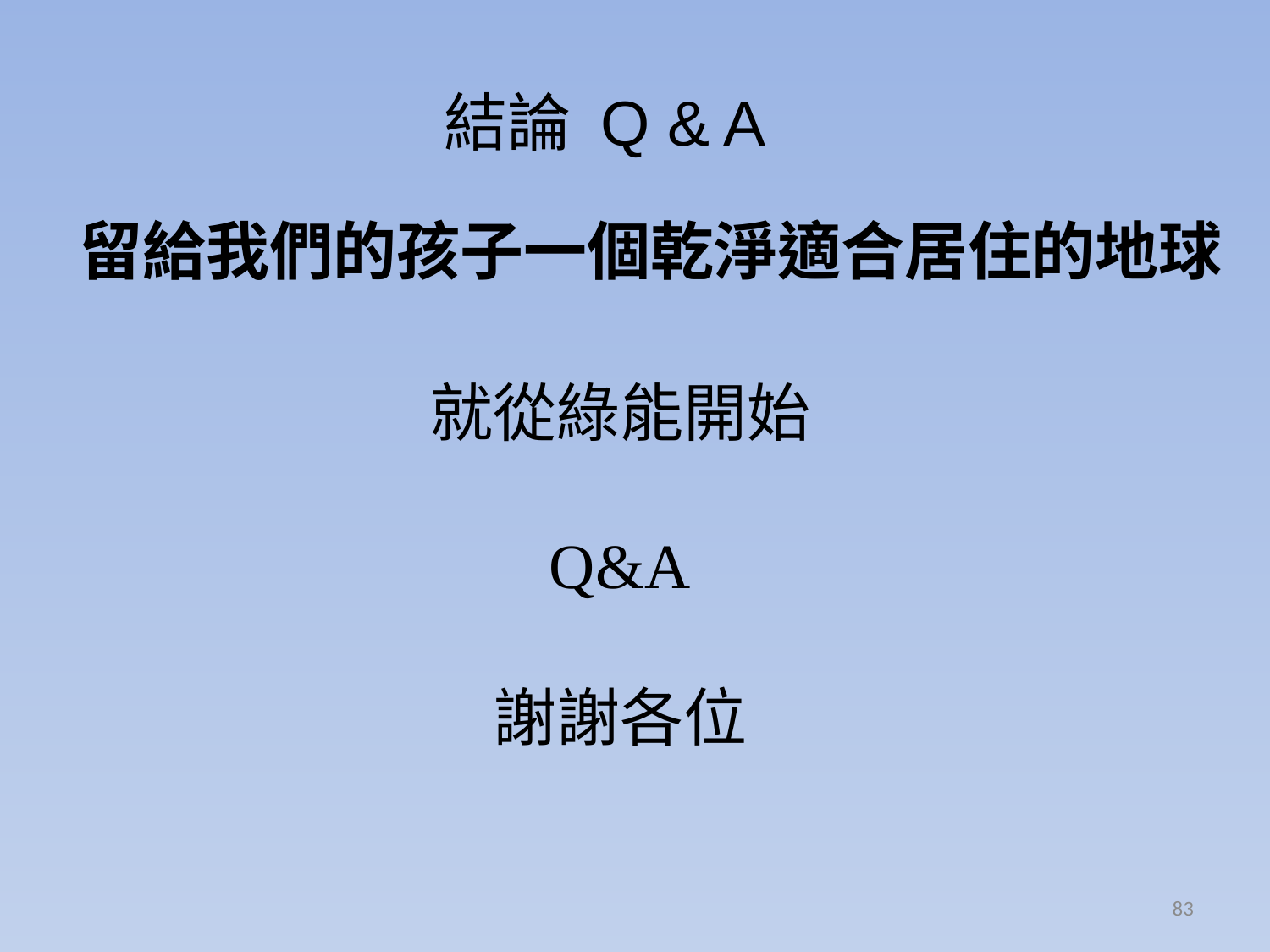

# 結論 Q & A
留給我們的孩子一個乾淨適合居住的地球

就從綠能開始

Q&A

謝謝各位
83